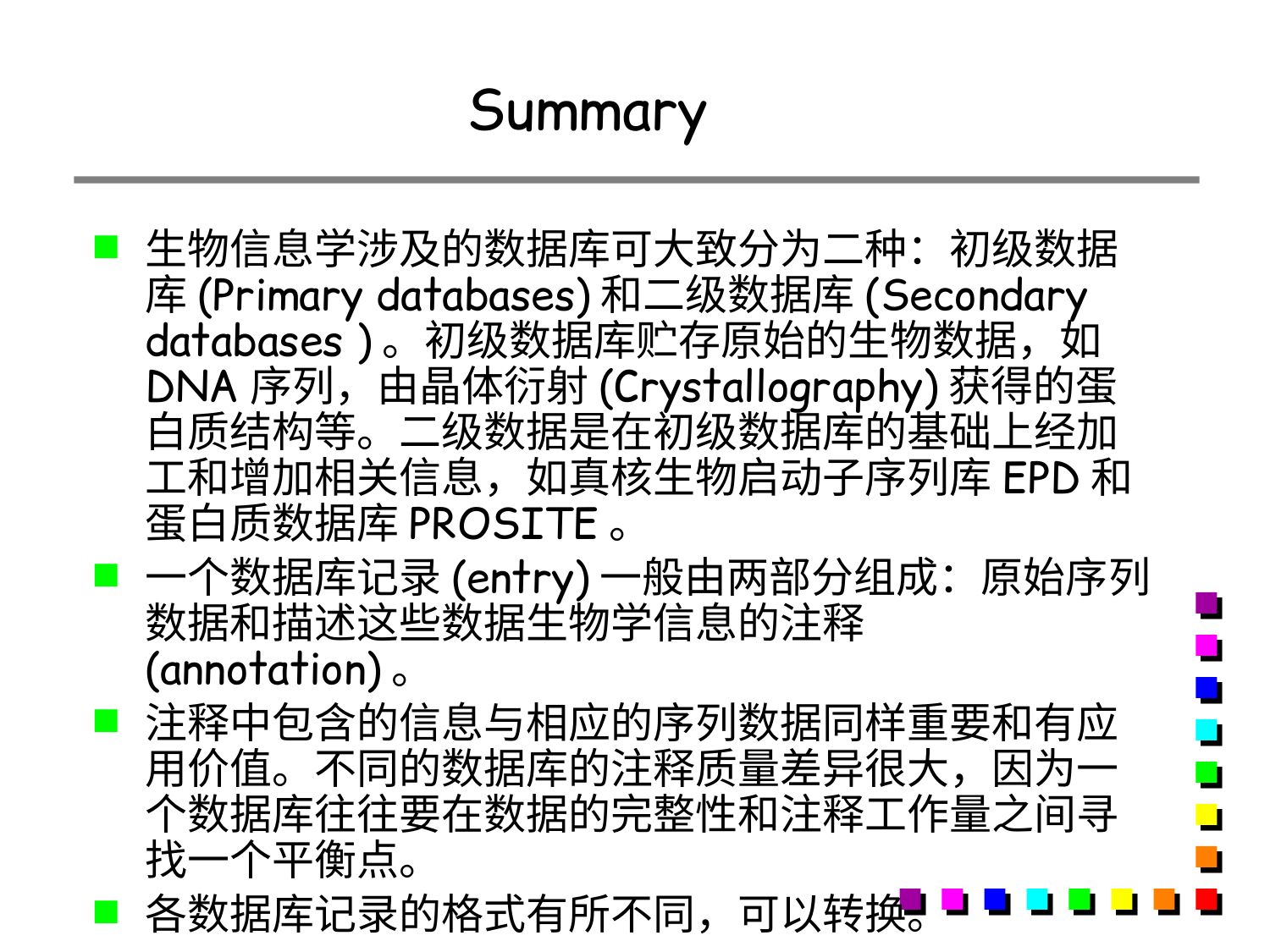

Summary
生物信息学涉及的数据库可大致分为二种：初级数据库(Primary databases)和二级数据库(Secondary databases )。初级数据库贮存原始的生物数据，如DNA序列，由晶体衍射(Crystallography)获得的蛋白质结构等。二级数据是在初级数据库的基础上经加工和增加相关信息，如真核生物启动子序列库EPD和蛋白质数据库PROSITE。
一个数据库记录(entry)一般由两部分组成：原始序列数据和描述这些数据生物学信息的注释(annotation)。
注释中包含的信息与相应的序列数据同样重要和有应用价值。不同的数据库的注释质量差异很大，因为一个数据库往往要在数据的完整性和注释工作量之间寻找一个平衡点。
各数据库记录的格式有所不同，可以转换。